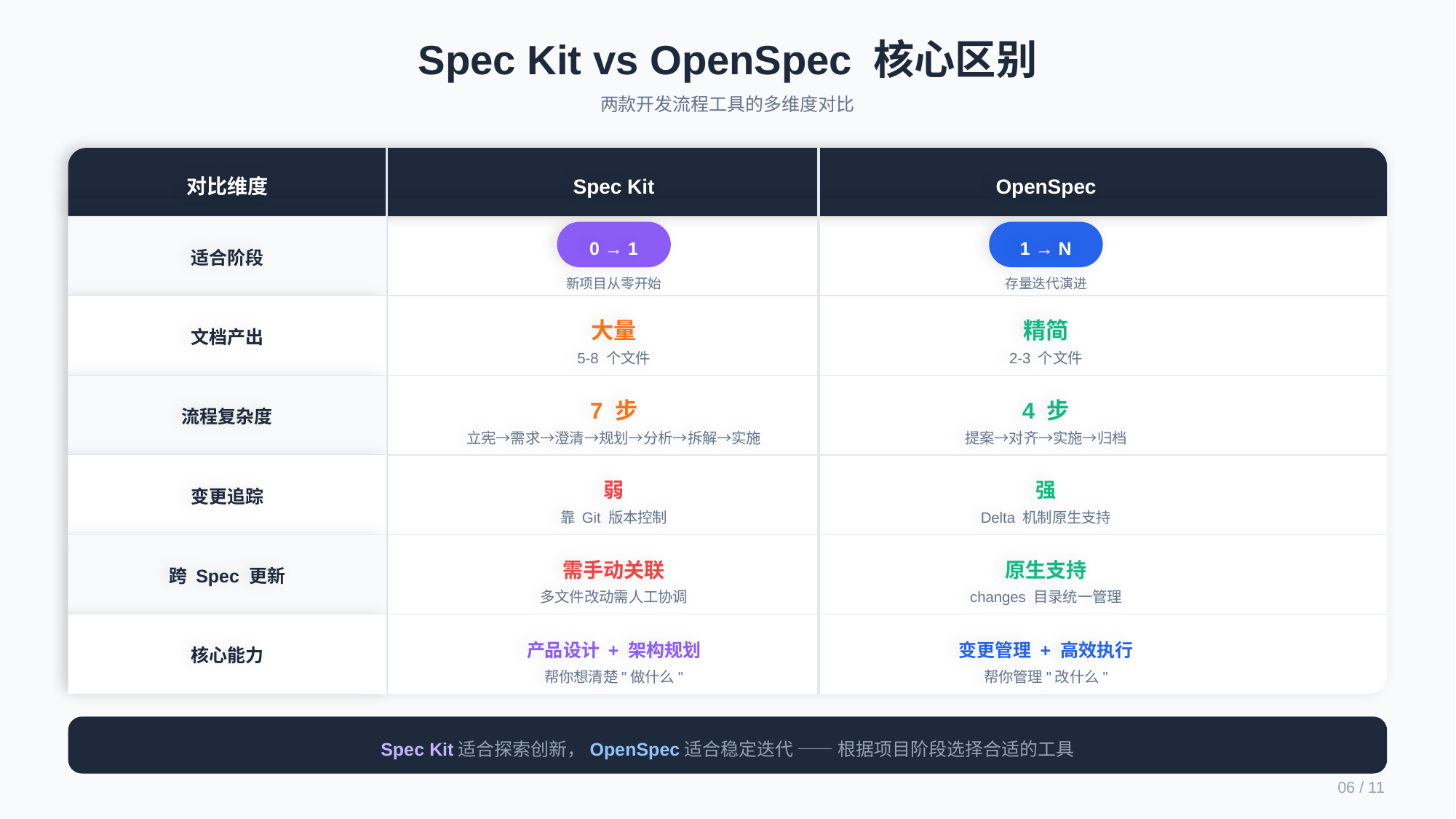

Spec Kit vs OpenSpec 核心区别
两款开发流程工具的多维度对比

对比维度
Spec Kit
OpenSpec

0 → 1
1 → N
适合阶段
新项目从零开始
存量迭代演进

大量
精简
文档产出
5-8 个文件
2-3 个文件

7 步
4 步
流程复杂度
立宪→需求→澄清→规划→分析→拆解→实施
提案→对齐→实施→归档

弱
强
变更追踪
靠 Git 版本控制
Delta 机制原生支持

需手动关联
原生支持
跨 Spec 更新
多文件改动需人工协调
changes 目录统一管理

产品设计 + 架构规划
变更管理 + 高效执行
核心能力
帮你想清楚"做什么"
帮你管理"改什么"

Spec Kit适合探索创新，OpenSpec适合稳定迭代 —— 根据项目阶段选择合适的工具
06 / 11